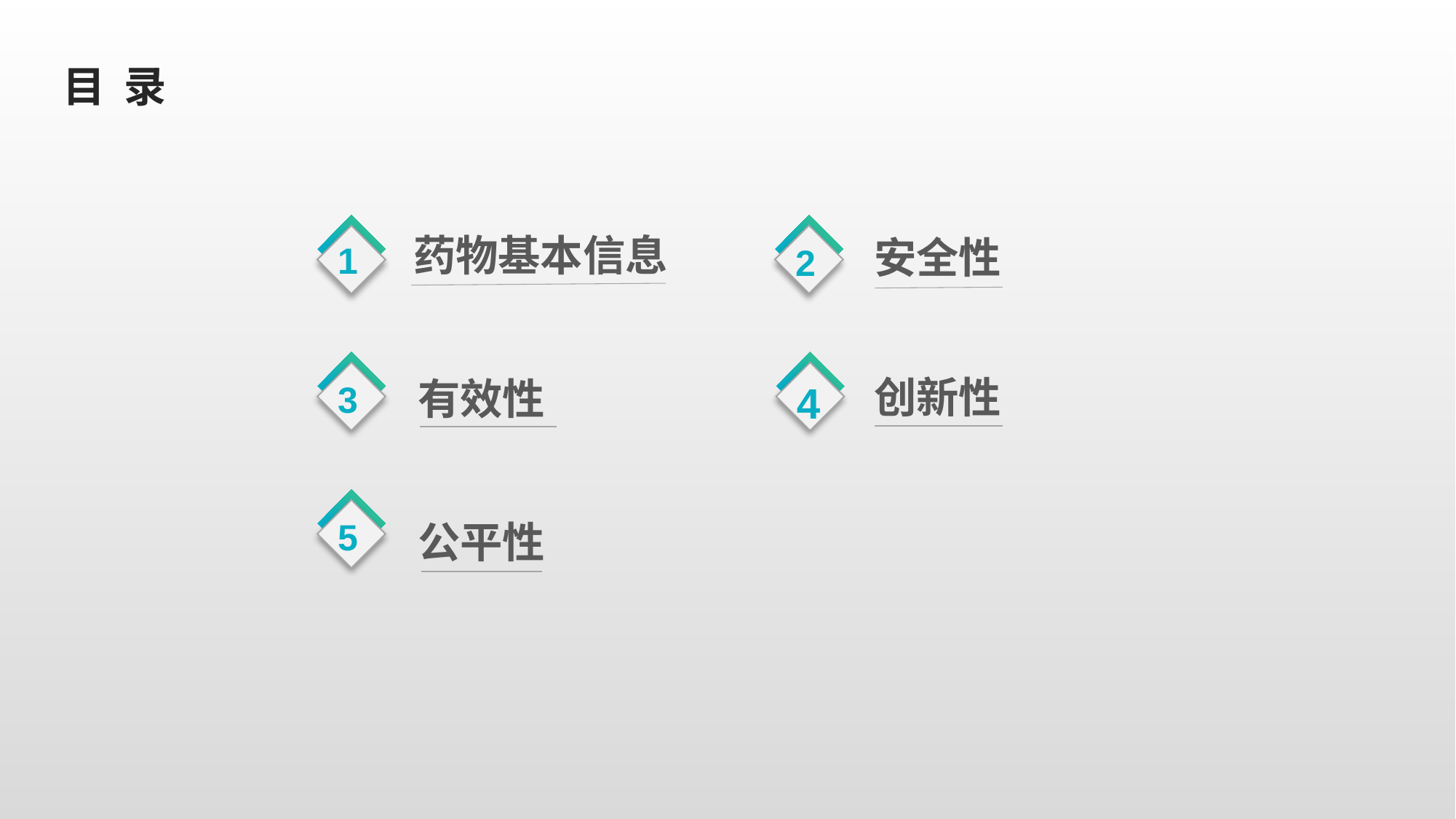

# 目 录

2

1
药物基本信息
安全性

3

4
创新性
有效性

5
公平性